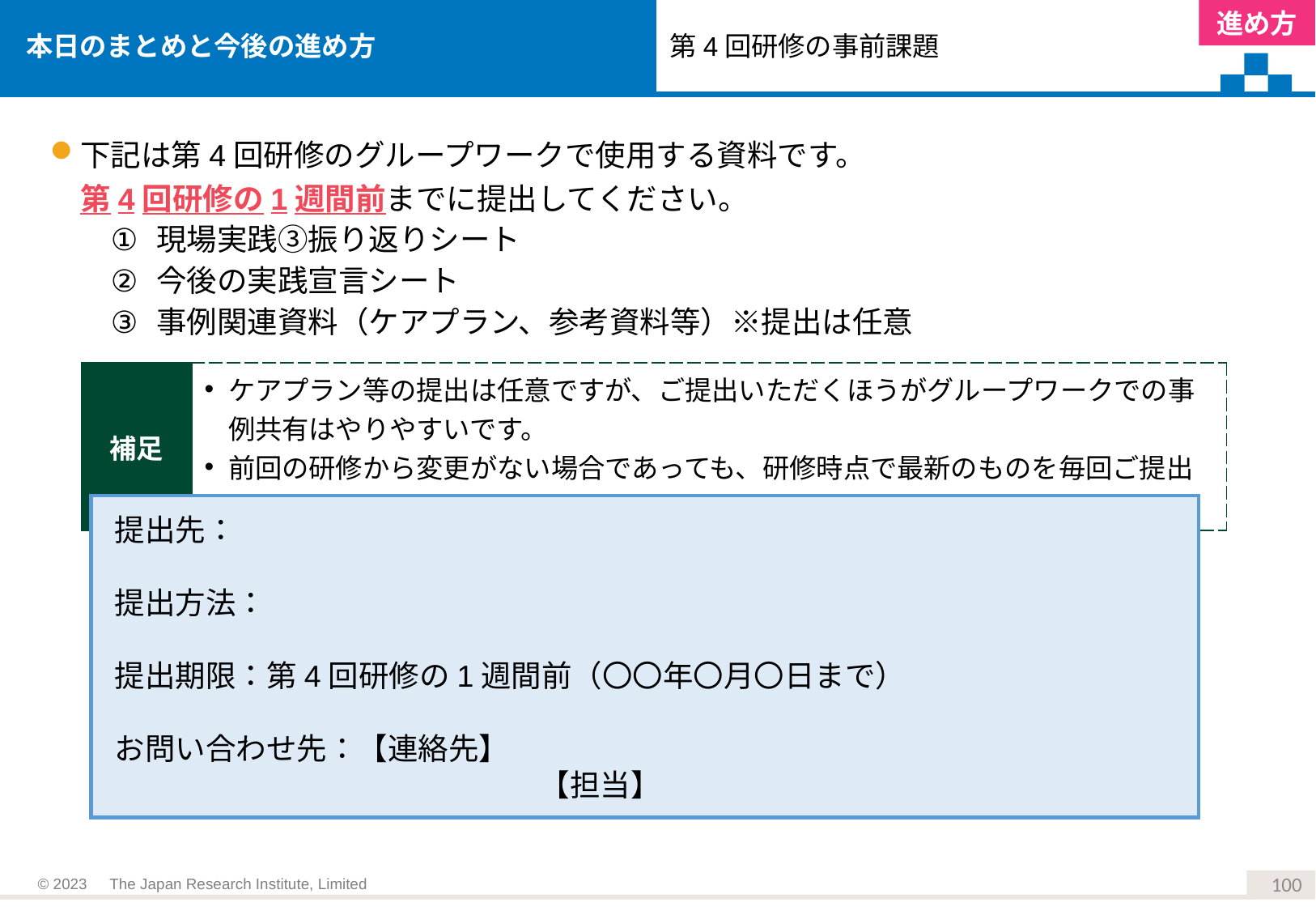

# 本日のまとめと今後の進め方
進め方
第4回研修の事前課題
下記は第4回研修のグループワークで使用する資料です。
第4回研修の1週間前までに提出してください。
現場実践③振り返りシート
今後の実践宣言シート
事例関連資料（ケアプラン、参考資料等）※提出は任意
| 補足 | ケアプラン等の提出は任意ですが、ご提出いただくほうがグループワークでの事例共有はやりやすいです。 前回の研修から変更がない場合であっても、研修時点で最新のものを毎回ご提出ください。 |
| --- | --- |
提出先：

提出方法：

提出期限：第4回研修の1週間前（〇〇年〇月〇日まで）

お問い合わせ先：【連絡先】
			　　【担当】
100